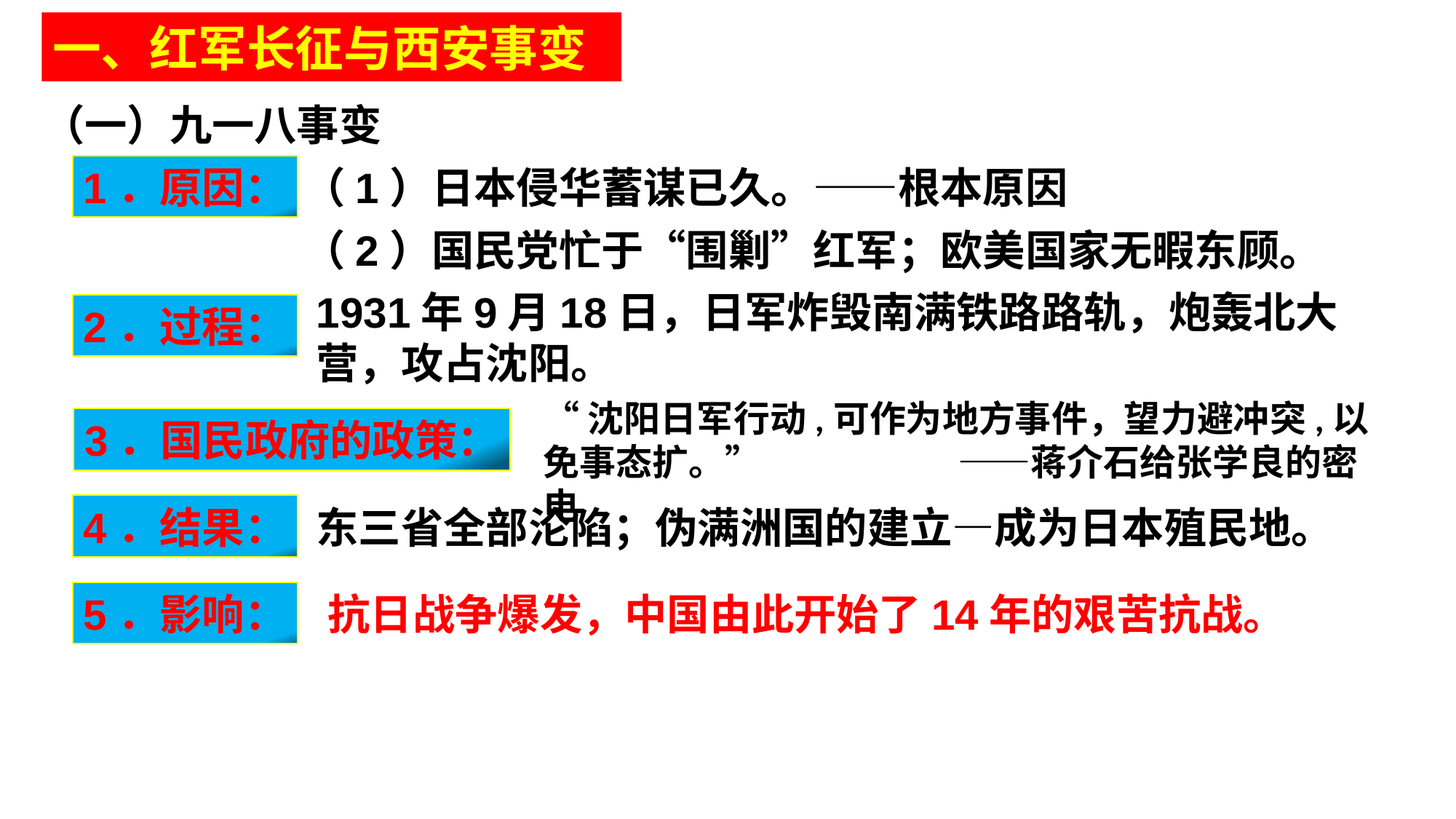

一、红军长征与西安事变
（一）九一八事变
（1）日本侵华蓄谋已久。——根本原因
1．原因：
（2）国民党忙于“围剿”红军；欧美国家无暇东顾。
1931年9月18日，日军炸毁南满铁路路轨，炮轰北大营，攻占沈阳。
2．过程：
“沈阳日军行动,可作为地方事件，望力避冲突,以免事态扩。”                        ——蒋介石给张学良的密电
3．国民政府的政策：
4．结果：
东三省全部沦陷；伪满洲国的建立—成为日本殖民地。
5．影响：
抗日战争爆发，中国由此开始了14年的艰苦抗战。